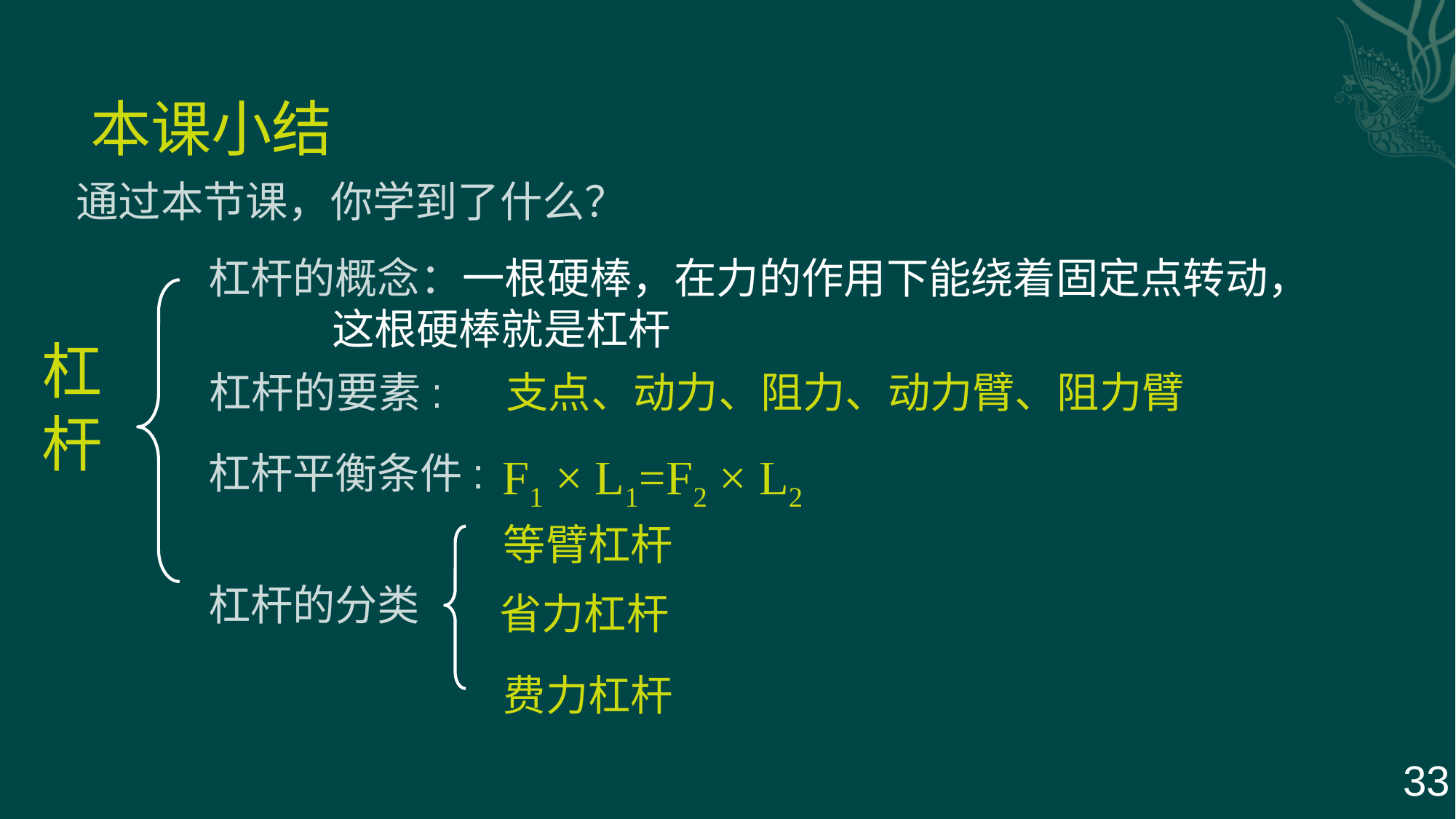

本课小结
通过本节课，你学到了什么？
杠杆的概念：一根硬棒，在力的作用下能绕着固定点转动，
            这根硬棒就是杠杆

杠杆
杠杆的要素:
支点、动力、阻力、动力臂、阻力臂
杠杆平衡条件:
F1 × L1=F2 × L2
等臂杠杆

杠杆的分类
省力杠杆

费力杠杆
33